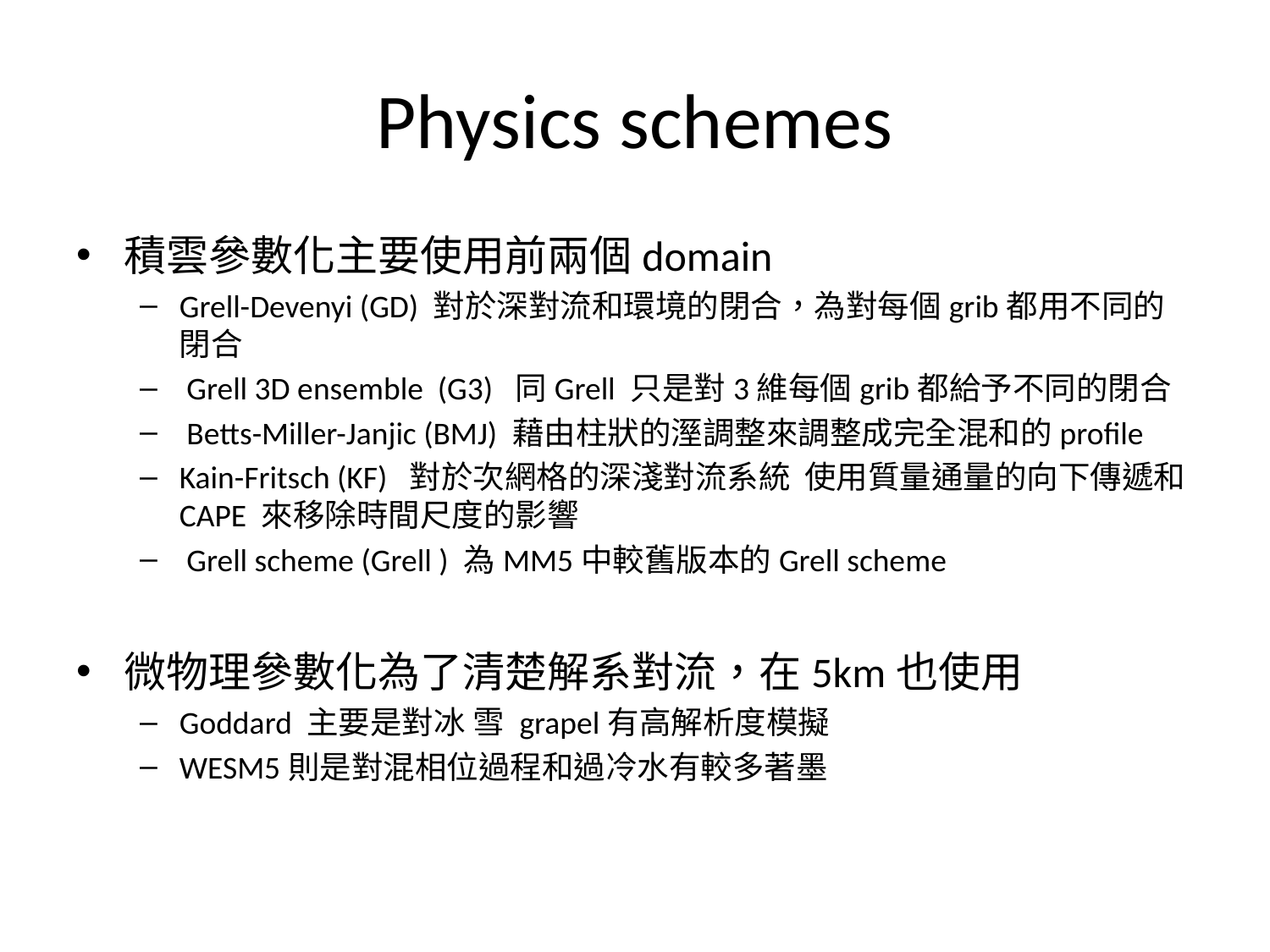

# Physics schemes
積雲參數化主要使用前兩個domain
Grell-Devenyi (GD) 對於深對流和環境的閉合，為對每個grib都用不同的閉合
 Grell 3D ensemble  (G3)  同Grell 只是對3維每個grib都給予不同的閉合
 Betts-Miller-Janjic (BMJ) 藉由柱狀的溼調整來調整成完全混和的profile
Kain-Fritsch (KF)  對於次網格的深淺對流系統  使用質量通量的向下傳遞和CAPE 來移除時間尺度的影響
 Grell scheme (Grell ) 為MM5中較舊版本的Grell scheme

微物理參數化為了清楚解系對流，在5km也使用
Goddard 主要是對冰 雪 grapel有高解析度模擬
WESM5則是對混相位過程和過冷水有較多著墨